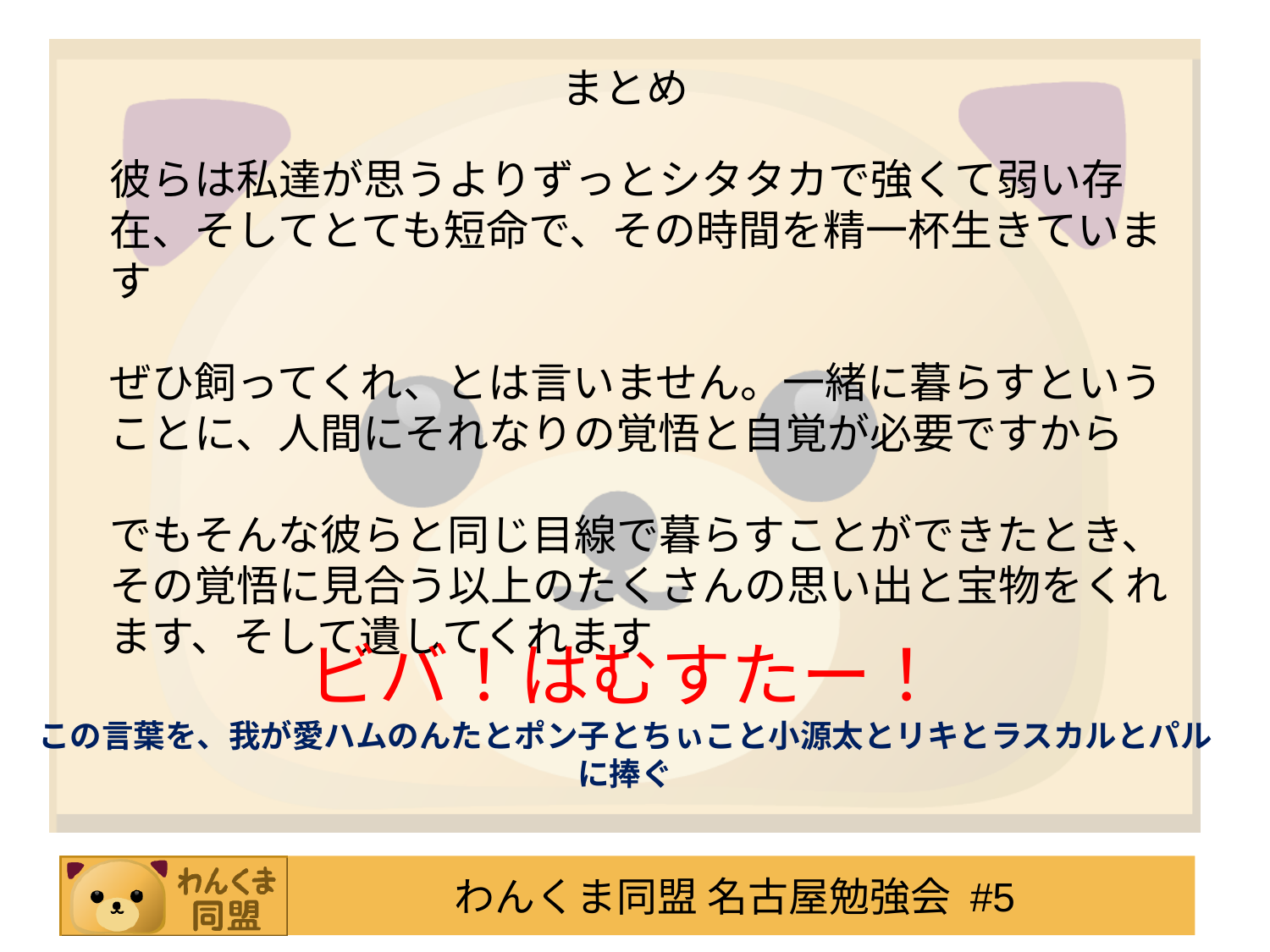

# まとめ
彼らは私達が思うよりずっとシタタカで強くて弱い存在、そしてとても短命で、その時間を精一杯生きています

ぜひ飼ってくれ、とは言いません。一緒に暮らすということに、人間にそれなりの覚悟と自覚が必要ですから

でもそんな彼らと同じ目線で暮らすことができたとき、その覚悟に見合う以上のたくさんの思い出と宝物をくれます、そして遺してくれます
ビバ！はむすたー！
この言葉を、我が愛ハムのんたとポン子とちぃこと小源太とリキとラスカルとパルに捧ぐ